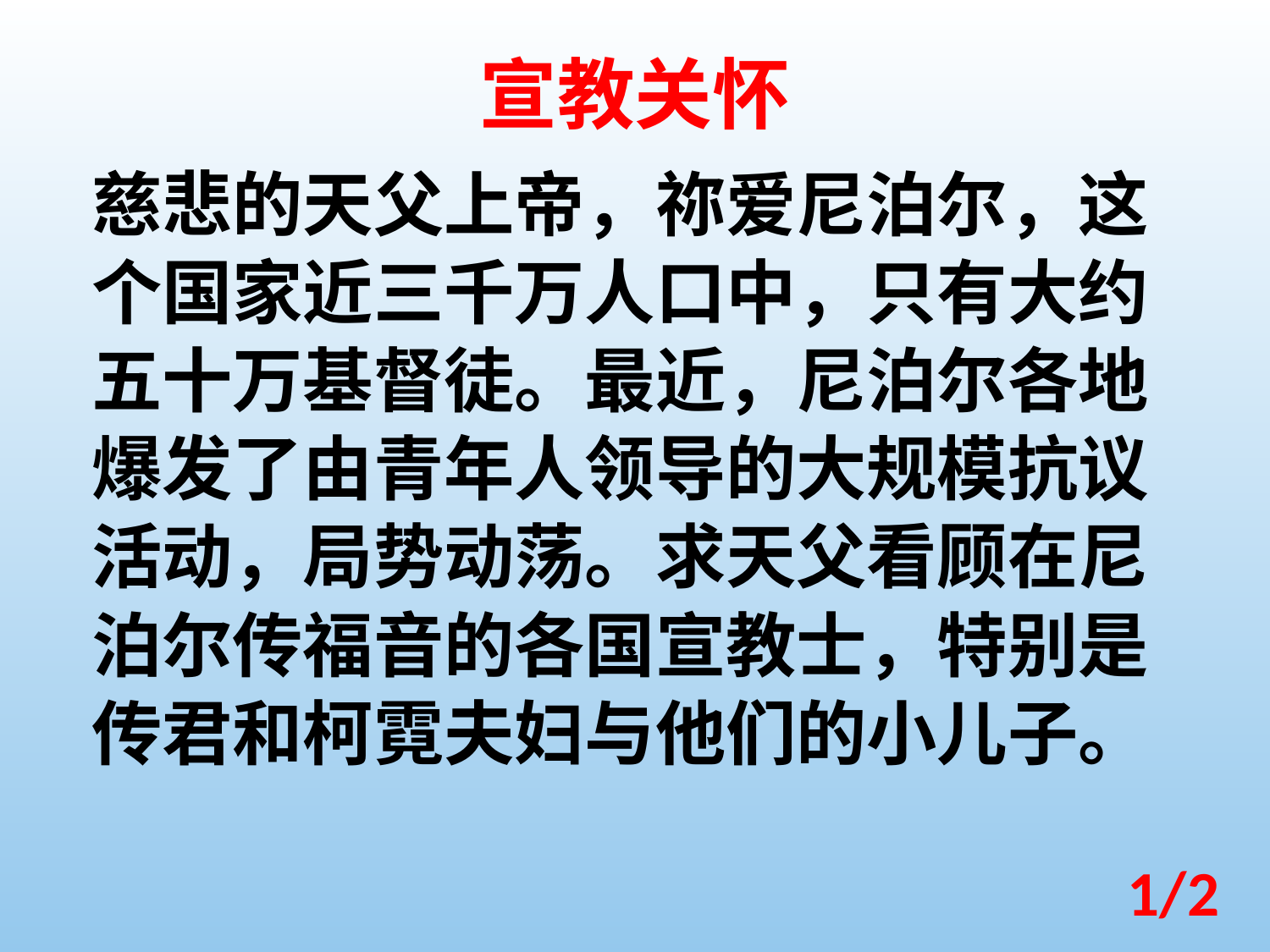

宣教关怀
慈悲的天父上帝，祢爱尼泊尔，这个国家近三千万人口中，只有大约五十万基督徒。最近，尼泊尔各地爆发了由青年人领导的大规模抗议活动，局势动荡。求天父看顾在尼泊尔传福音的各国宣教士，特别是传君和柯霓夫妇与他们的小儿子。
1/2